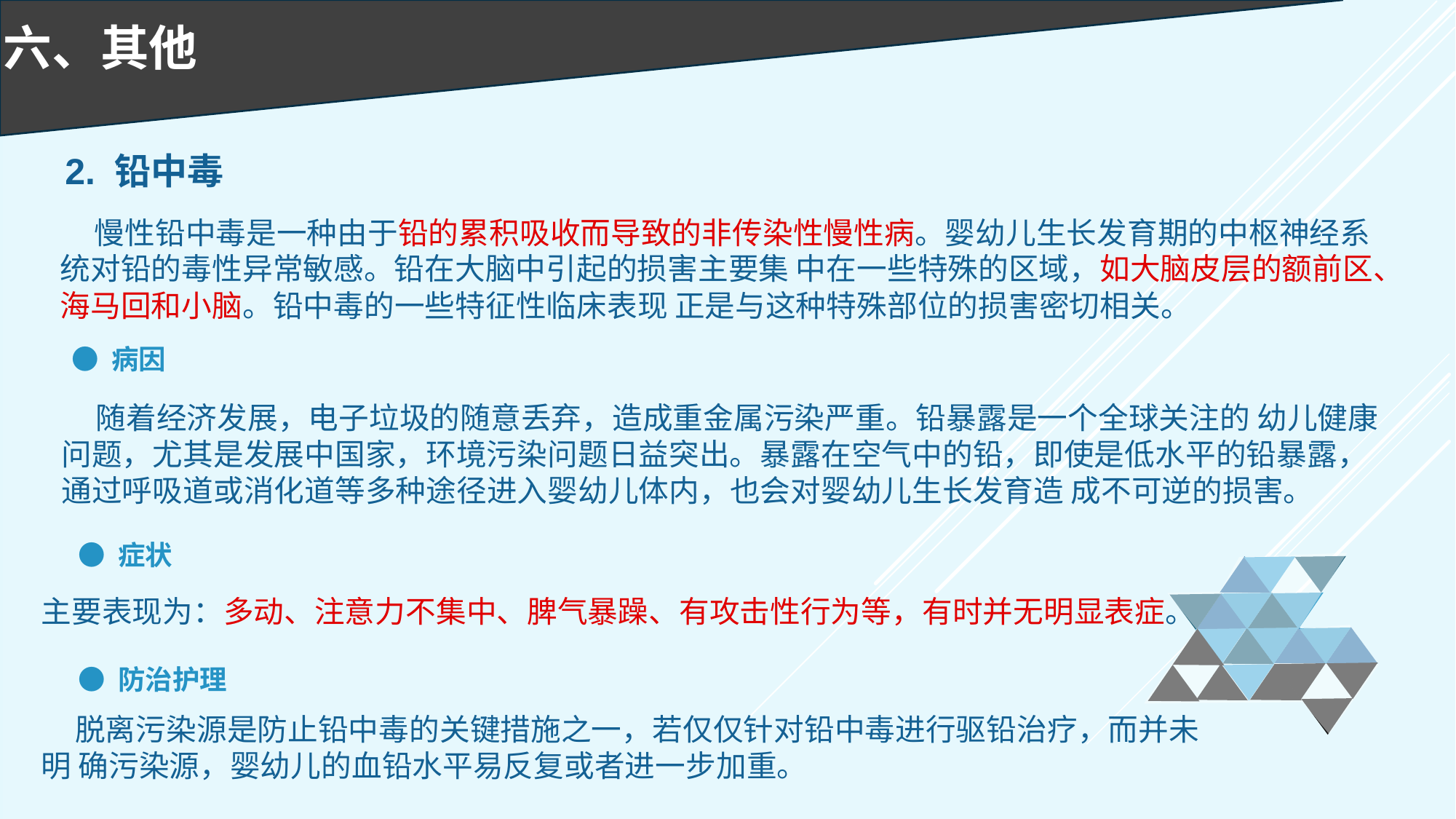

六、其他

2. 铅中毒
    慢性铅中毒是一种由于铅的累积吸收而导致的非传染性慢性病。婴幼儿生长发育期的中枢神经系统对铅的毒性异常敏感。铅在大脑中引起的损害主要集 中在一些特殊的区域，如大脑皮层的额前区、海马回和小脑。铅中毒的一些特征性临床表现 正是与这种特殊部位的损害密切相关。
● 病因

    随着经济发展，电子垃圾的随意丢弃，造成重金属污染严重。铅暴露是一个全球关注的 幼儿健康问题，尤其是发展中国家，环境污染问题日益突出。暴露在空气中的铅，即使是低水平的铅暴露，通过呼吸道或消化道等多种途径进入婴幼儿体内，也会对婴幼儿生长发育造 成不可逆的损害。
● 症状
主要表现为：多动、注意力不集中、脾气暴躁、有攻击性行为等，有时并无明显表症。
● 防治护理
    脱离污染源是防止铅中毒的关键措施之一，若仅仅针对铅中毒进行驱铅治疗，而并未明 确污染源，婴幼儿的血铅水平易反复或者进一步加重。